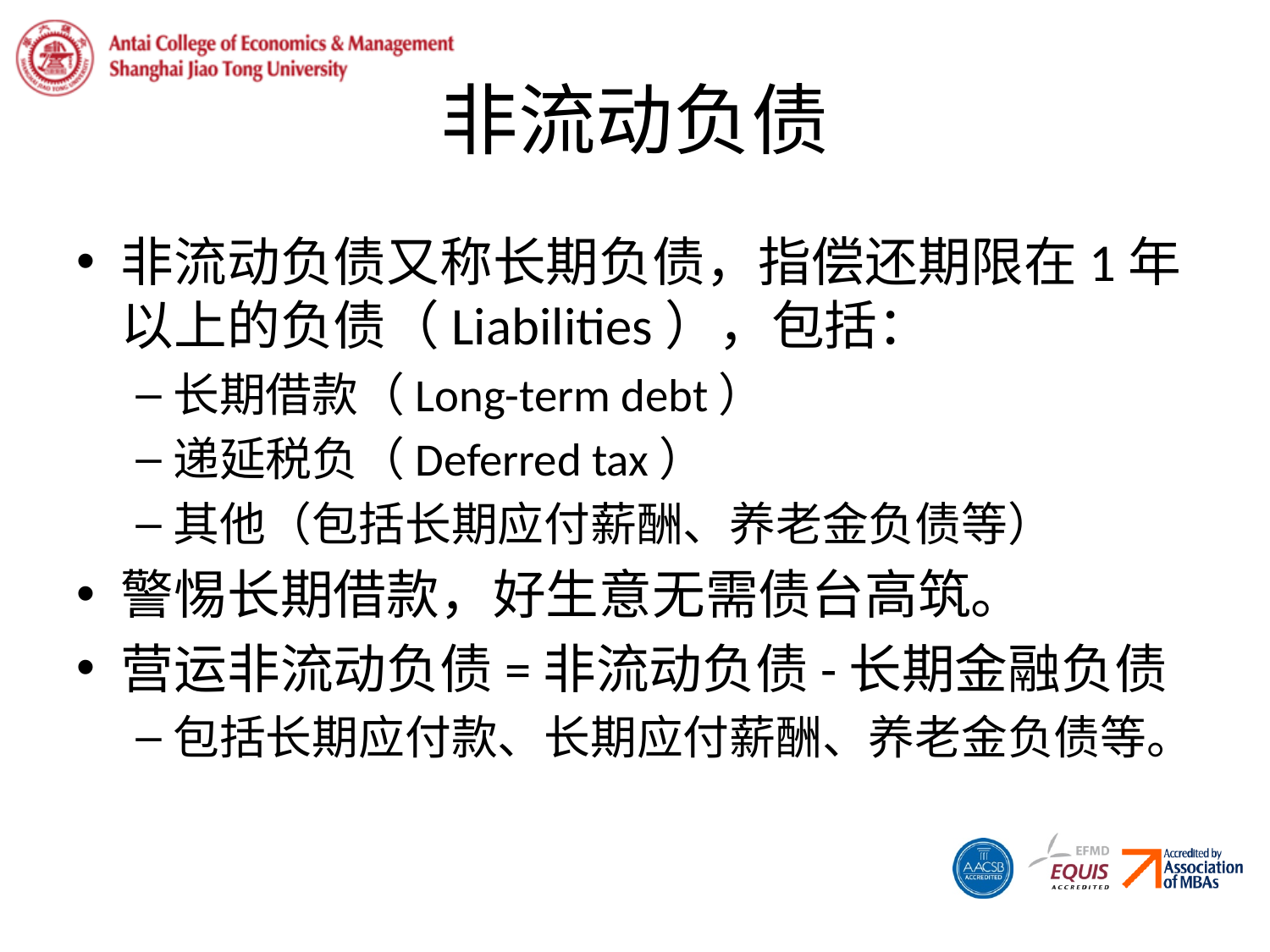

# 非流动负债
非流动负债又称长期负债，指偿还期限在1年以上的负债（Liabilities），包括：
长期借款（Long-term debt）
递延税负（Deferred tax）
其他（包括长期应付薪酬、养老金负债等）
警惕长期借款，好生意无需债台高筑。
营运非流动负债=非流动负债-长期金融负债
包括长期应付款、长期应付薪酬、养老金负债等。